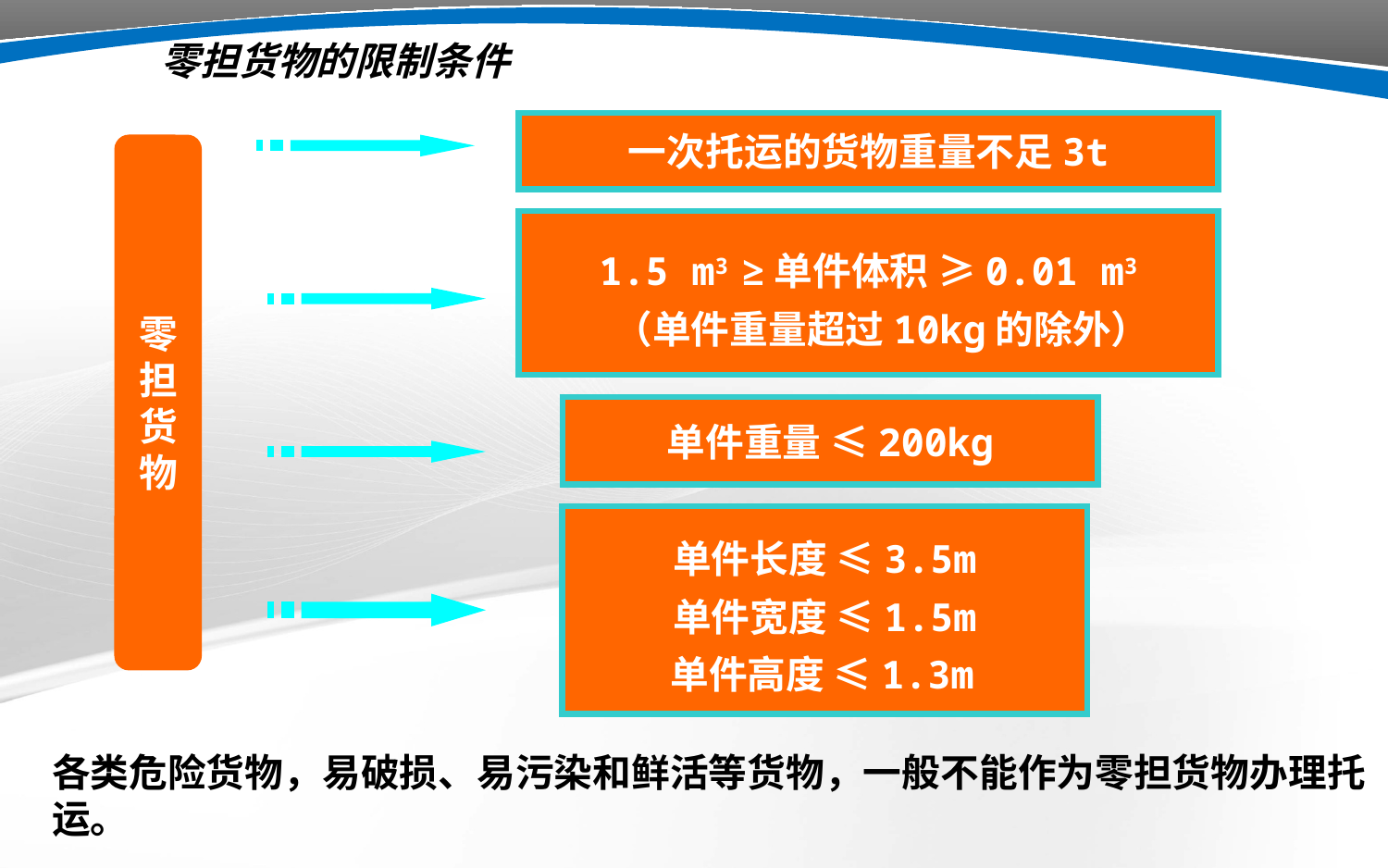

零担货物的限制条件
一次托运的货物重量不足3t
零
担
货
物

1.5 m3 ≥单件体积 ≥0.01 m3
  （单件重量超过10kg的除外）

单件重量 ≤200kg

单件长度 ≤3.5m
单件宽度 ≤1.5m
 单件高度 ≤1.3m

各类危险货物，易破损、易污染和鲜活等货物，一般不能作为零担货物办理托运。